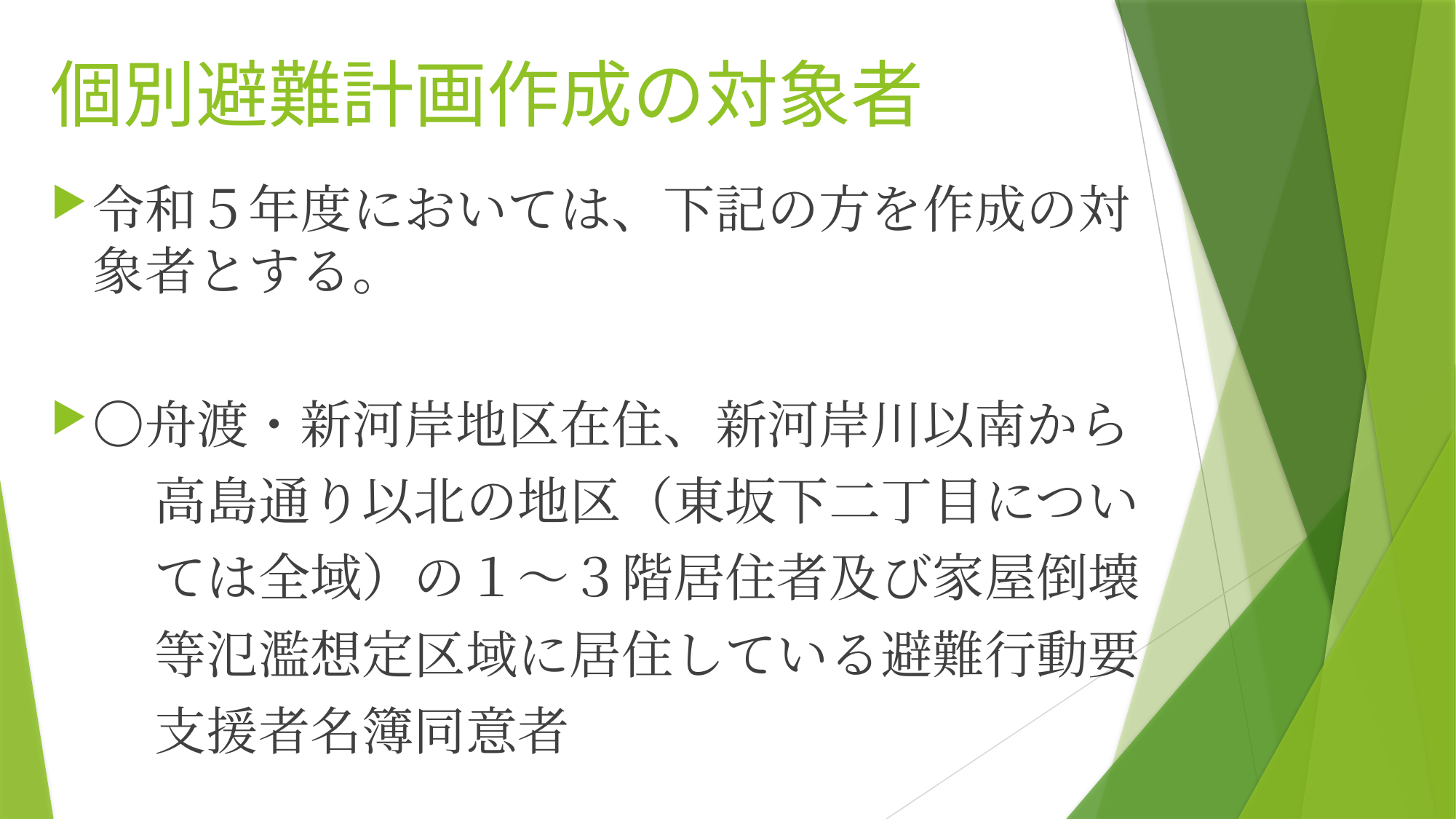

# 個別避難計画作成の対象者
令和５年度においては、下記の方を作成の対象者とする。

〇舟渡・新河岸地区在住、新河岸川以南から
　　高島通り以北の地区（東坂下二丁目につい
　　ては全域）の１～３階居住者及び家屋倒壊
　　等氾濫想定区域に居住している避難行動要
　　支援者名簿同意者